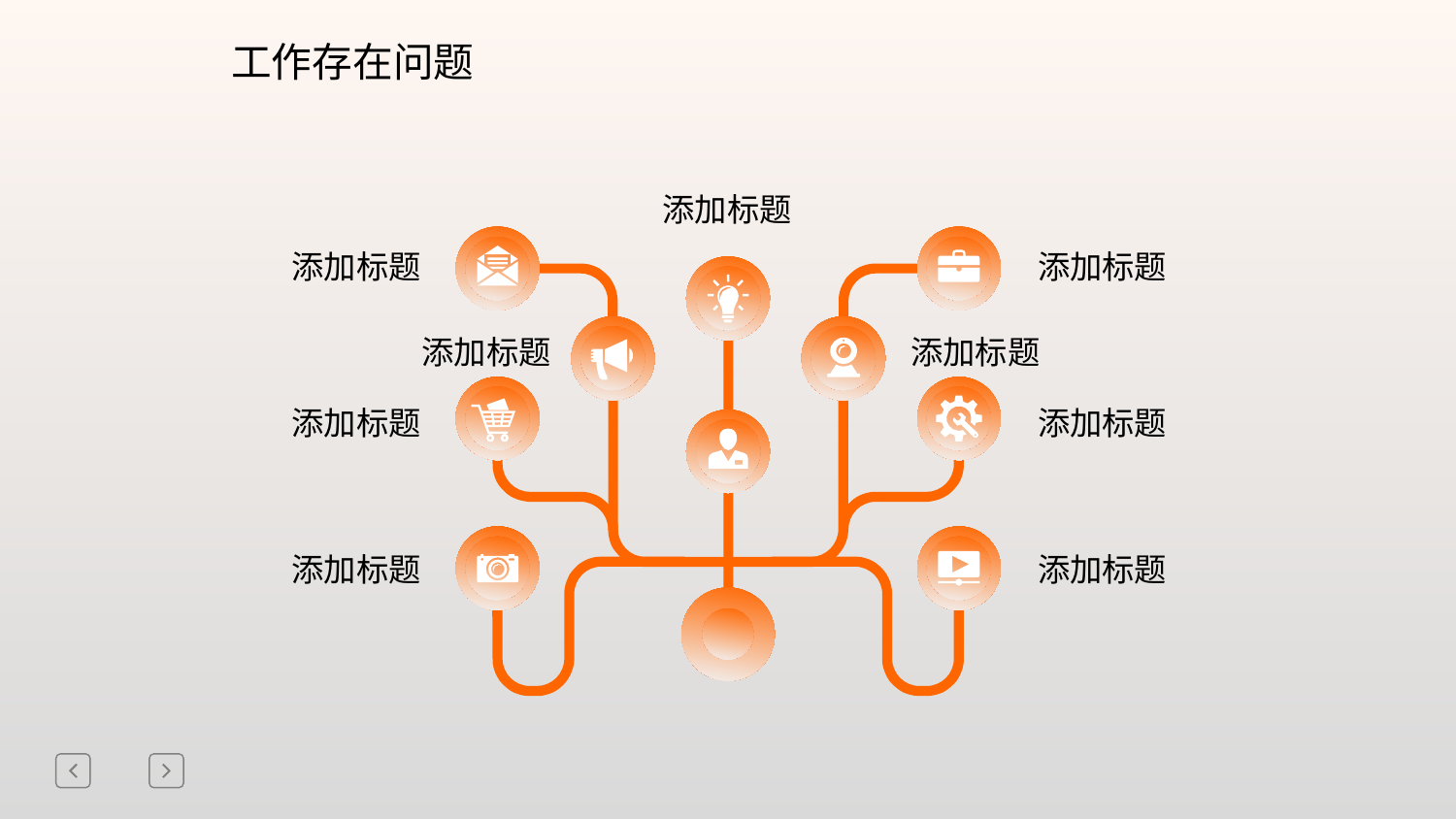

# 工作存在问题
添加标题

添加标题
添加标题

添加标题
添加标题

添加标题
添加标题

添加标题
添加标题

延迟符